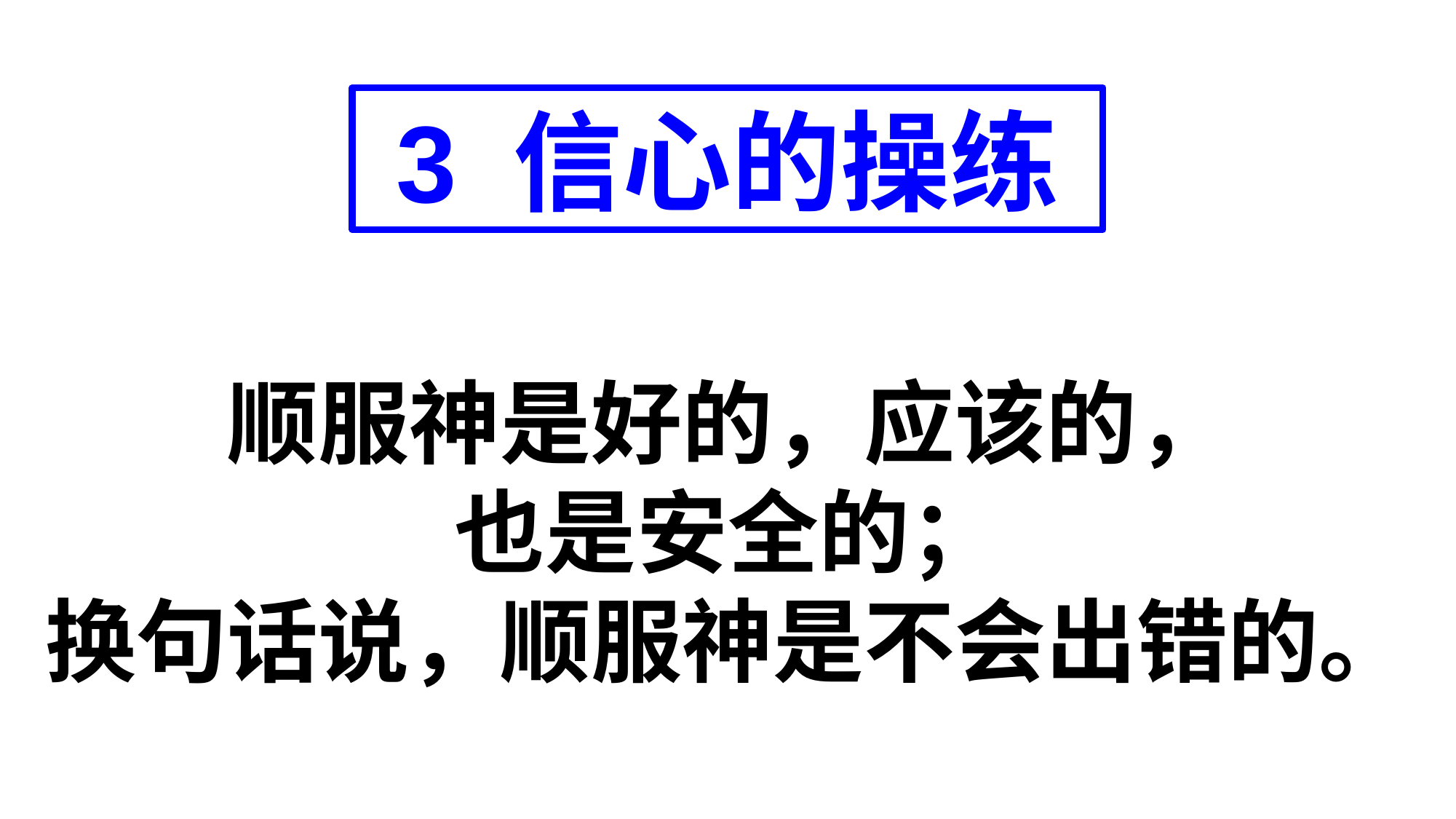

3 信心的操练
顺服神是好的，应该的，
也是安全的；
换句话说，顺服神是不会出错的。